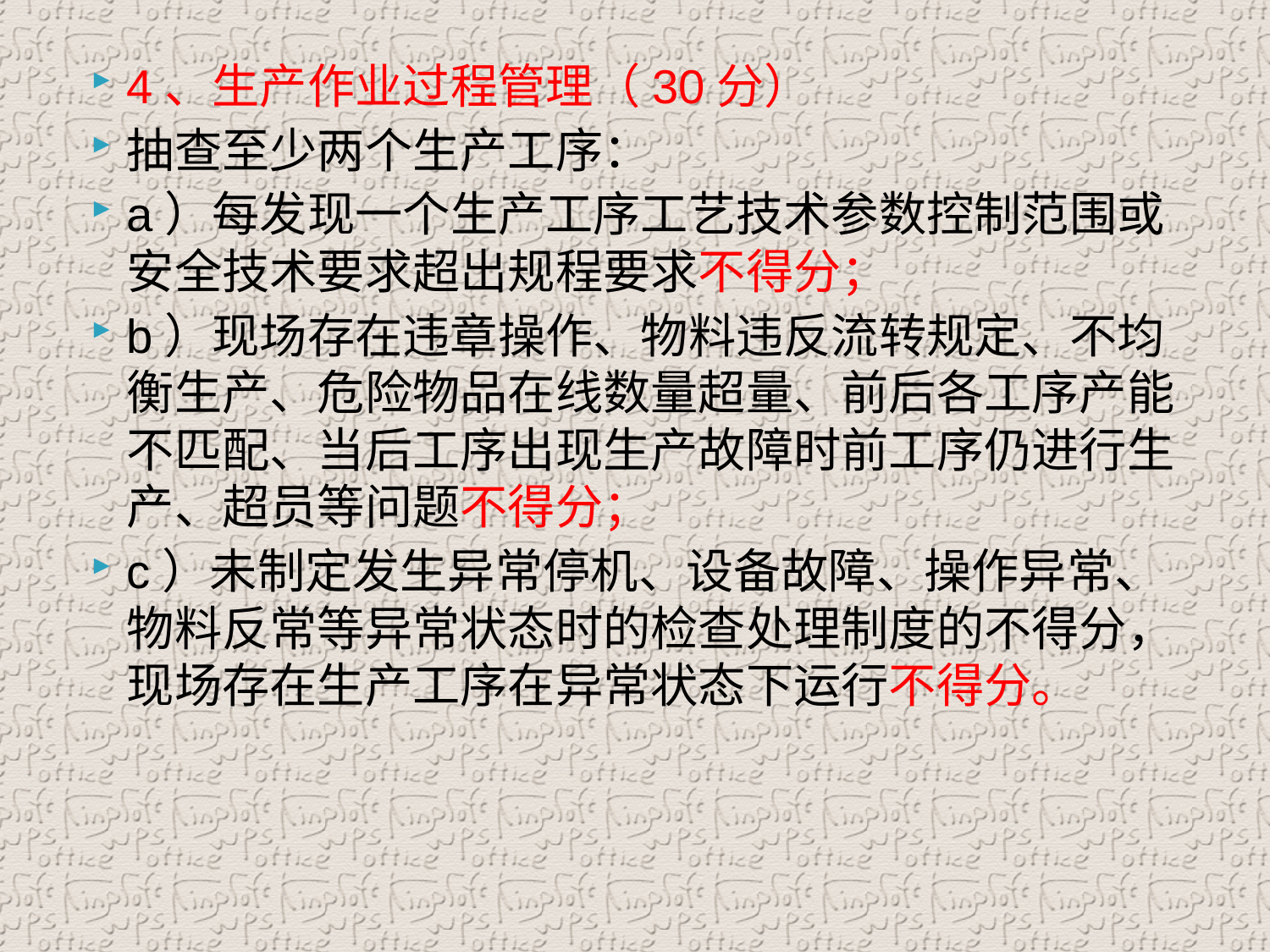

4、生产作业过程管理（30分）
抽查至少两个生产工序：
a）每发现一个生产工序工艺技术参数控制范围或安全技术要求超出规程要求不得分；
b）现场存在违章操作、物料违反流转规定、不均衡生产、危险物品在线数量超量、前后各工序产能不匹配、当后工序出现生产故障时前工序仍进行生产、超员等问题不得分；
c）未制定发生异常停机、设备故障、操作异常、物料反常等异常状态时的检查处理制度的不得分，现场存在生产工序在异常状态下运行不得分。